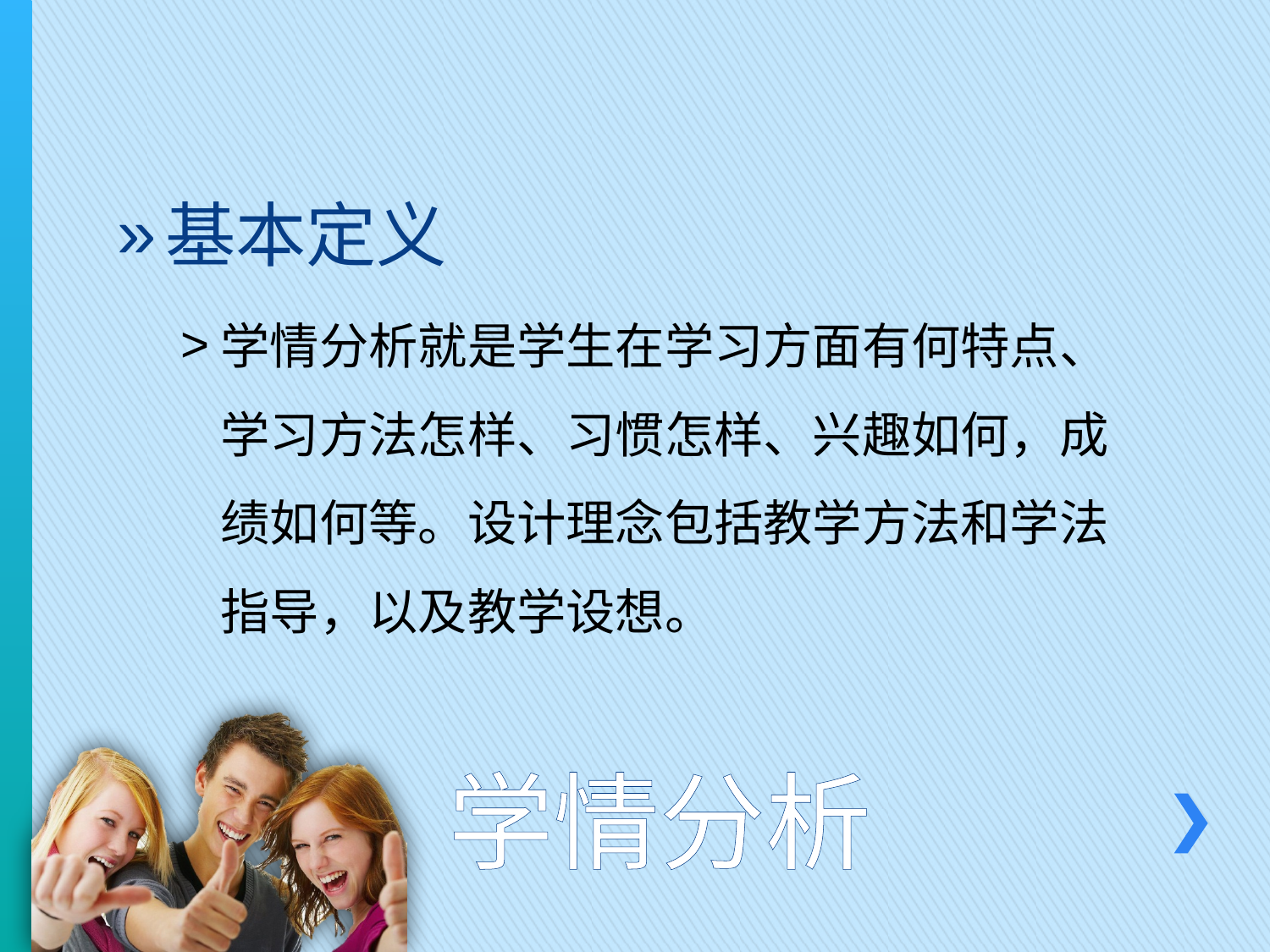

基本定义
学情分析就是学生在学习方面有何特点、学习方法怎样、习惯怎样、兴趣如何，成绩如何等。设计理念包括教学方法和学法指导，以及教学设想。
# 学情分析